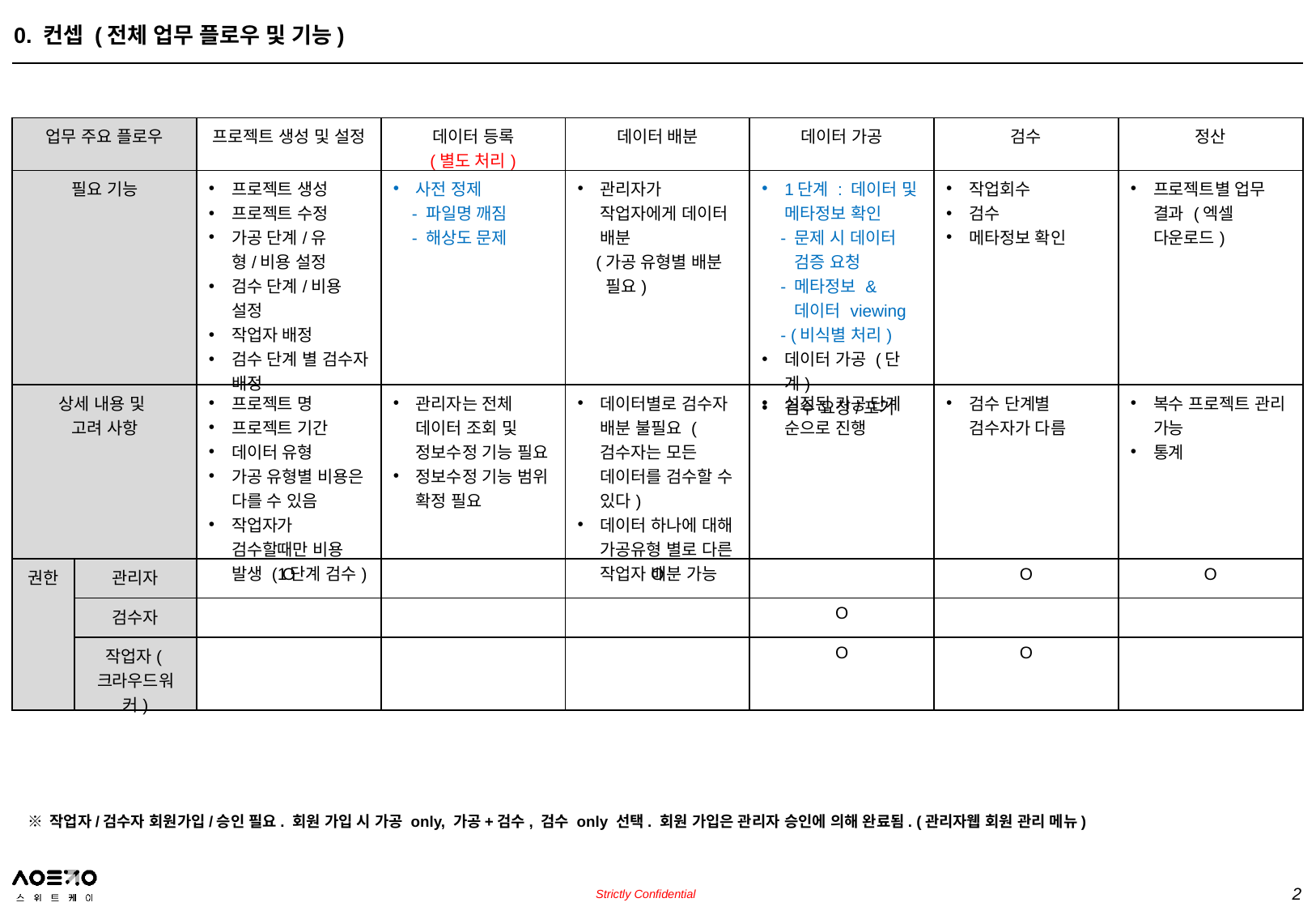

0. 컨셉 (전체 업무 플로우 및 기능)
| 업무 주요 플로우 |  | 프로젝트 생성 및 설정 | 데이터 등록 (별도 처리) | 데이터 배분 | 데이터 가공 | 검수 | 정산 |
| --- | --- | --- | --- | --- | --- | --- | --- |
| 필요 기능 |  | 프로젝트 생성 프로젝트 수정 가공 단계/유형/비용 설정 검수 단계/비용 설정 작업자 배정 검수 단계 별 검수자 배정 | 사전 정제 - 파일명 깨짐 - 해상도 문제 | 관리자가 작업자에게 데이터 배분 (가공 유형별 배분 필요) | 1단계 : 데이터 및 메타정보 확인 - 문제 시 데이터 검증 요청 - 메타정보 & 데이터 viewing - (비식별 처리) 데이터 가공 (단계) 검수 요청/포기 | 작업회수 검수 메타정보 확인 | 프로젝트별 업무 결과 (엑셀 다운로드) |
| 상세 내용 및 고려 사항 |  | 프로젝트 명 프로젝트 기간 데이터 유형 가공 유형별 비용은 다를 수 있음 작업자가 검수할때만 비용 발생 (1단계 검수) | 관리자는 전체 데이터 조회 및 정보수정 기능 필요 정보수정 기능 범위 확정 필요 | 데이터별로 검수자 배분 불필요 (검수자는 모든 데이터를 검수할 수 있다) 데이터 하나에 대해 가공유형 별로 다른 작업자 배분 가능 | 설정된 가공 단계 순으로 진행 | 검수 단계별 검수자가 다름 | 복수 프로젝트 관리 가능 통계 |
| 권한 | 관리자 | O |  | O |  | O | O |
| 일반 관리자 | 검수자 |  |  |  | O |  |  |
| 크라우드 워커 (가공자) | 작업자(크라우드워커) |  |  |  | O | O |  |
※ 작업자/검수자 회원가입/승인 필요. 회원 가입 시 가공 only, 가공+검수, 검수 only 선택. 회원 가입은 관리자 승인에 의해 완료됨. (관리자웹 회원 관리 메뉴)